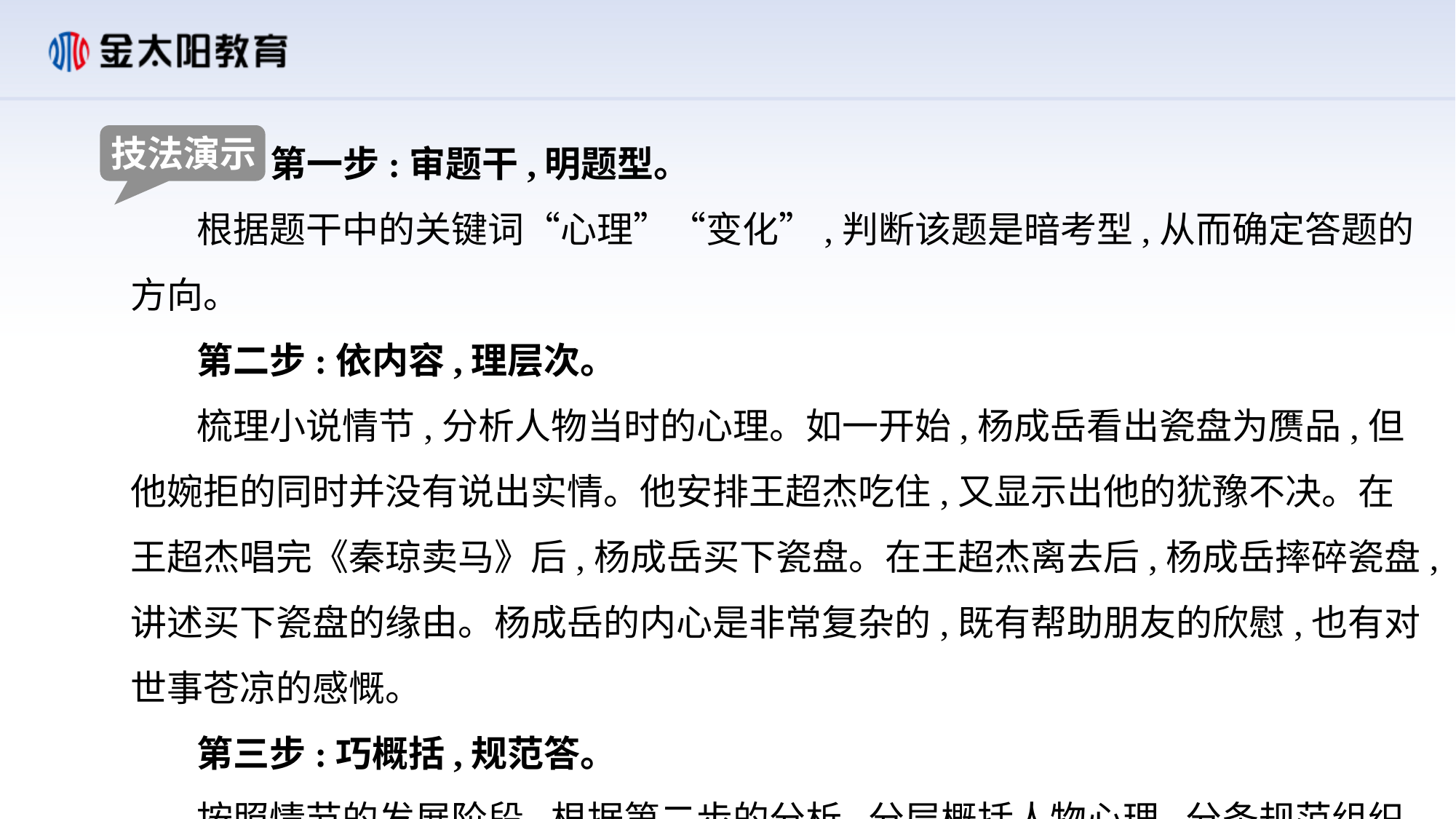

第一步:审题干,明题型。
       根据题干中的关键词“心理”“变化”,判断该题是暗考型,从而确定答题的方向。
       第二步:依内容,理层次。
       梳理小说情节,分析人物当时的心理。如一开始,杨成岳看出瓷盘为赝品,但他婉拒的同时并没有说出实情。他安排王超杰吃住,又显示出他的犹豫不决。在王超杰唱完《秦琼卖马》后,杨成岳买下瓷盘。在王超杰离去后,杨成岳摔碎瓷盘,讲述买下瓷盘的缘由。杨成岳的内心是非常复杂的,既有帮助朋友的欣慰,也有对世事苍凉的感慨。
       第三步:巧概括,规范答。
       按照情节的发展阶段,根据第二步的分析,分层概括人物心理,分条规范组织答案。